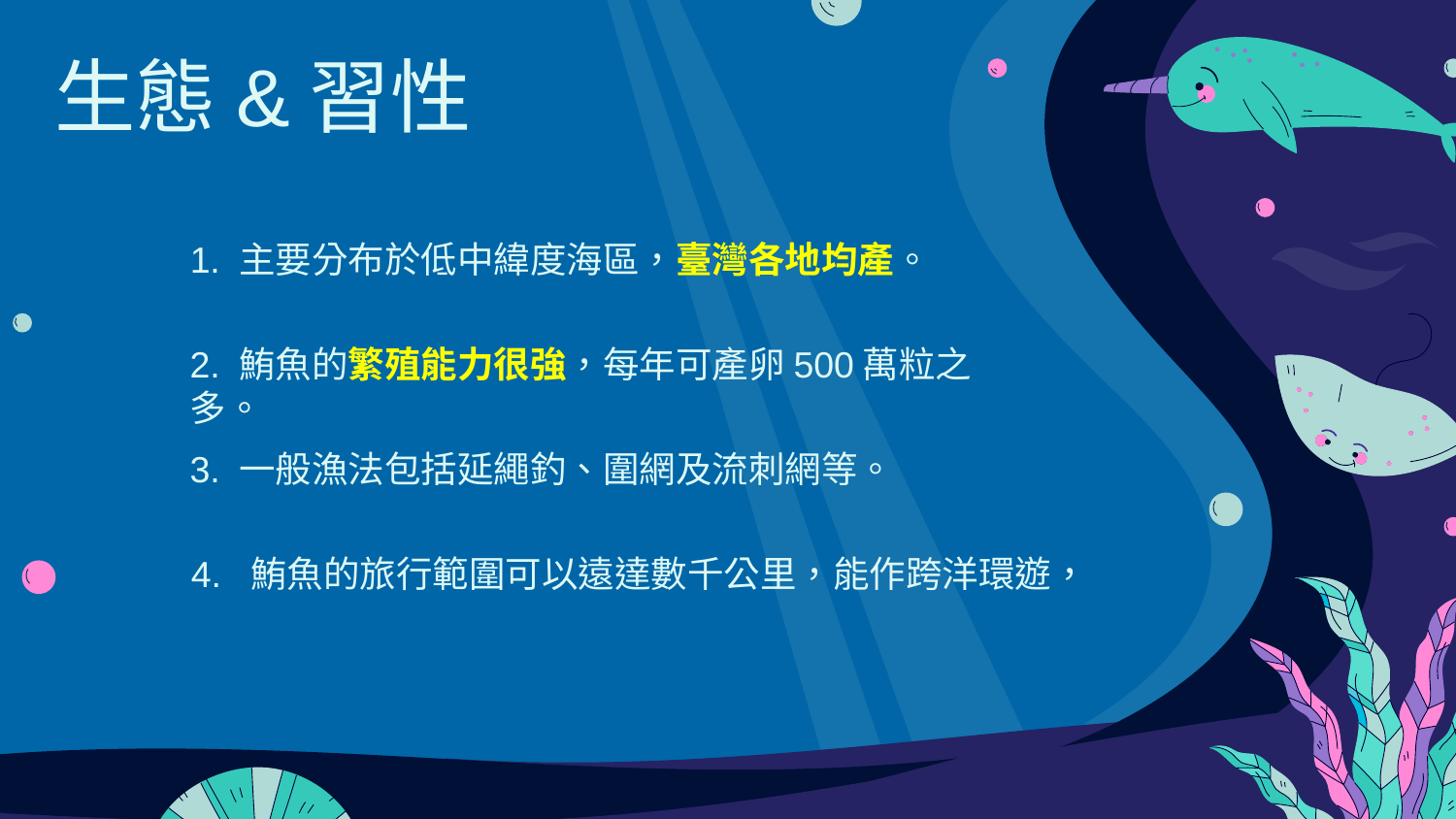

生態&習性
1. 主要分布於低中緯度海區，臺灣各地均產。
2. 鮪魚的繁殖能力很強，每年可產卵500萬粒之多。
3. 一般漁法包括延繩釣、圍網及流刺網等。
4.  鮪魚的旅行範圍可以遠達數千公里，能作跨洋環遊，